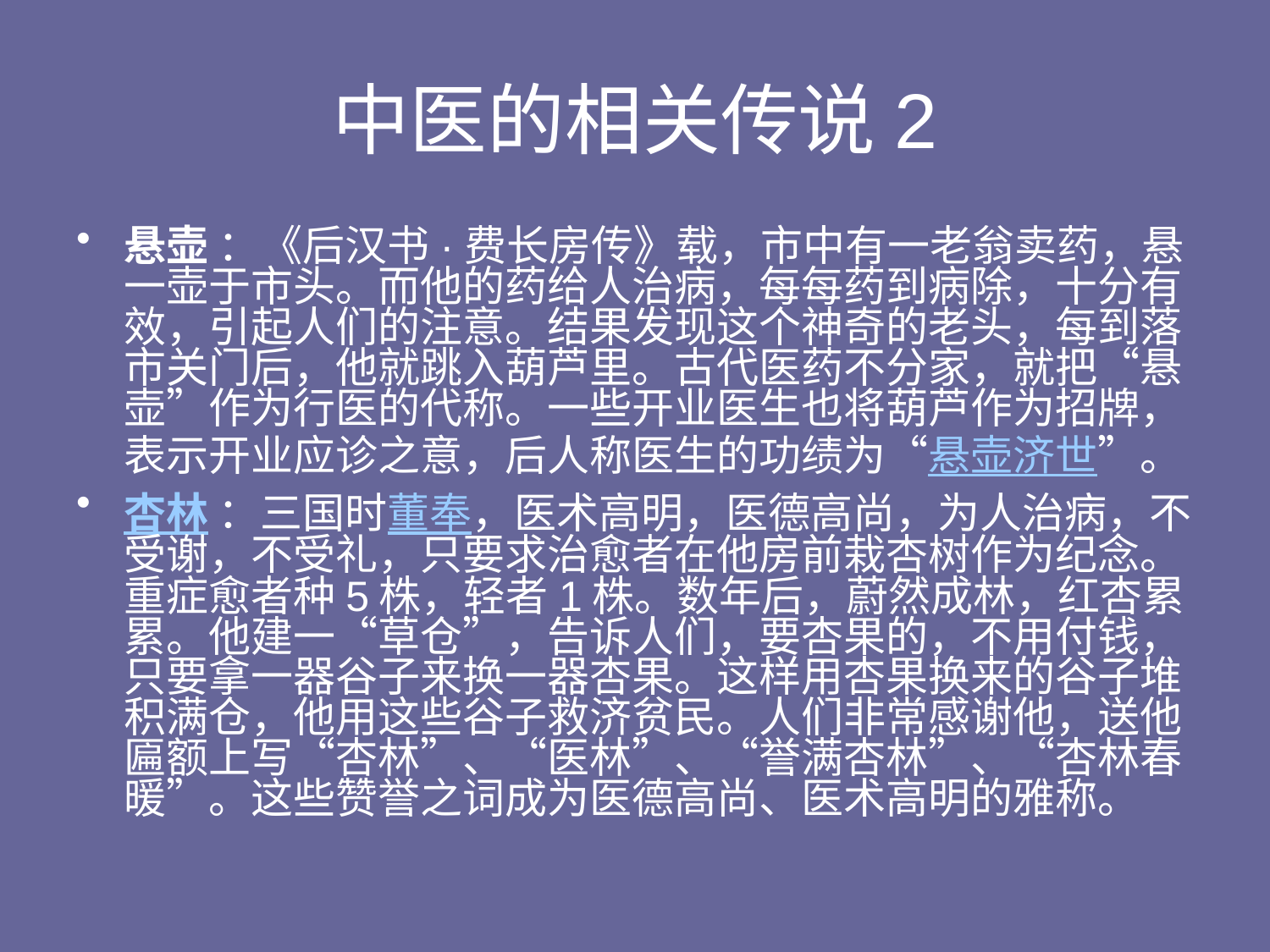

# 中医的相关传说2
悬壶 ：《后汉书·费长房传》载，市中有一老翁卖药，悬一壶于市头。而他的药给人治病，每每药到病除，十分有效，引起人们的注意。结果发现这个神奇的老头，每到落市关门后，他就跳入葫芦里。古代医药不分家，就把“悬壶”作为行医的代称。一些开业医生也将葫芦作为招牌，表示开业应诊之意，后人称医生的功绩为“悬壶济世”。
杏林 ：三国时董奉，医术高明，医德高尚，为人治病，不受谢，不受礼，只要求治愈者在他房前栽杏树作为纪念。重症愈者种5株，轻者1株。数年后，蔚然成林，红杏累累。他建一“草仓”，告诉人们，要杏果的，不用付钱，只要拿一器谷子来换一器杏果。这样用杏果换来的谷子堆积满仓，他用这些谷子救济贫民。人们非常感谢他，送他匾额上写“杏林”、“医林”、“誉满杏林”、“杏林春暖”。这些赞誉之词成为医德高尚、医术高明的雅称。